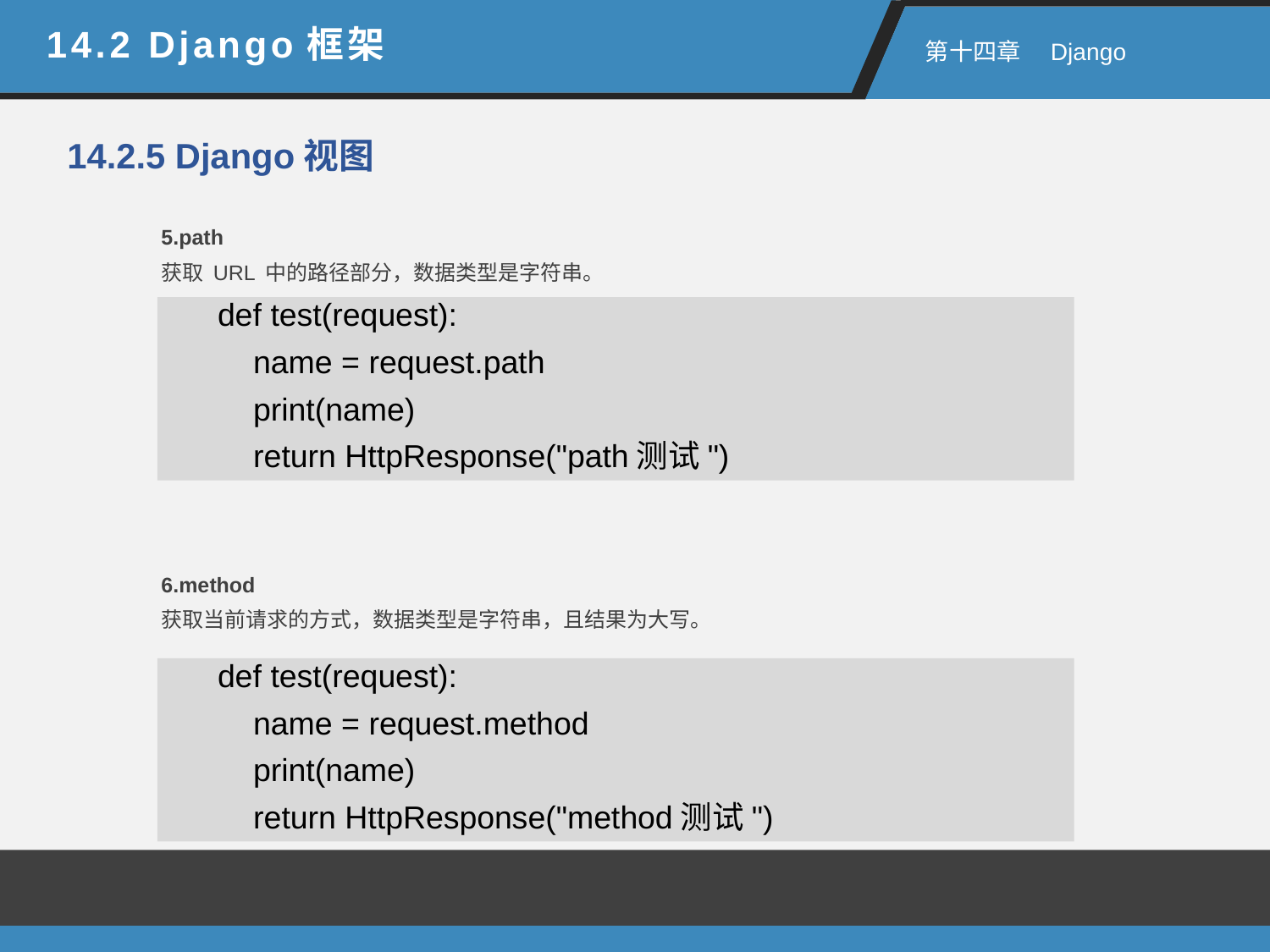

14.2 Django框架
  第十四章　Django
14.2.5 Django视图
5.path
获取 URL 中的路径部分，数据类型是字符串。
def test(request):
    name = request.path
    print(name)
    return HttpResponse("path测试")
6.method
获取当前请求的方式，数据类型是字符串，且结果为大写。
def test(request):
    name = request.method
    print(name)
    return HttpResponse("method测试")